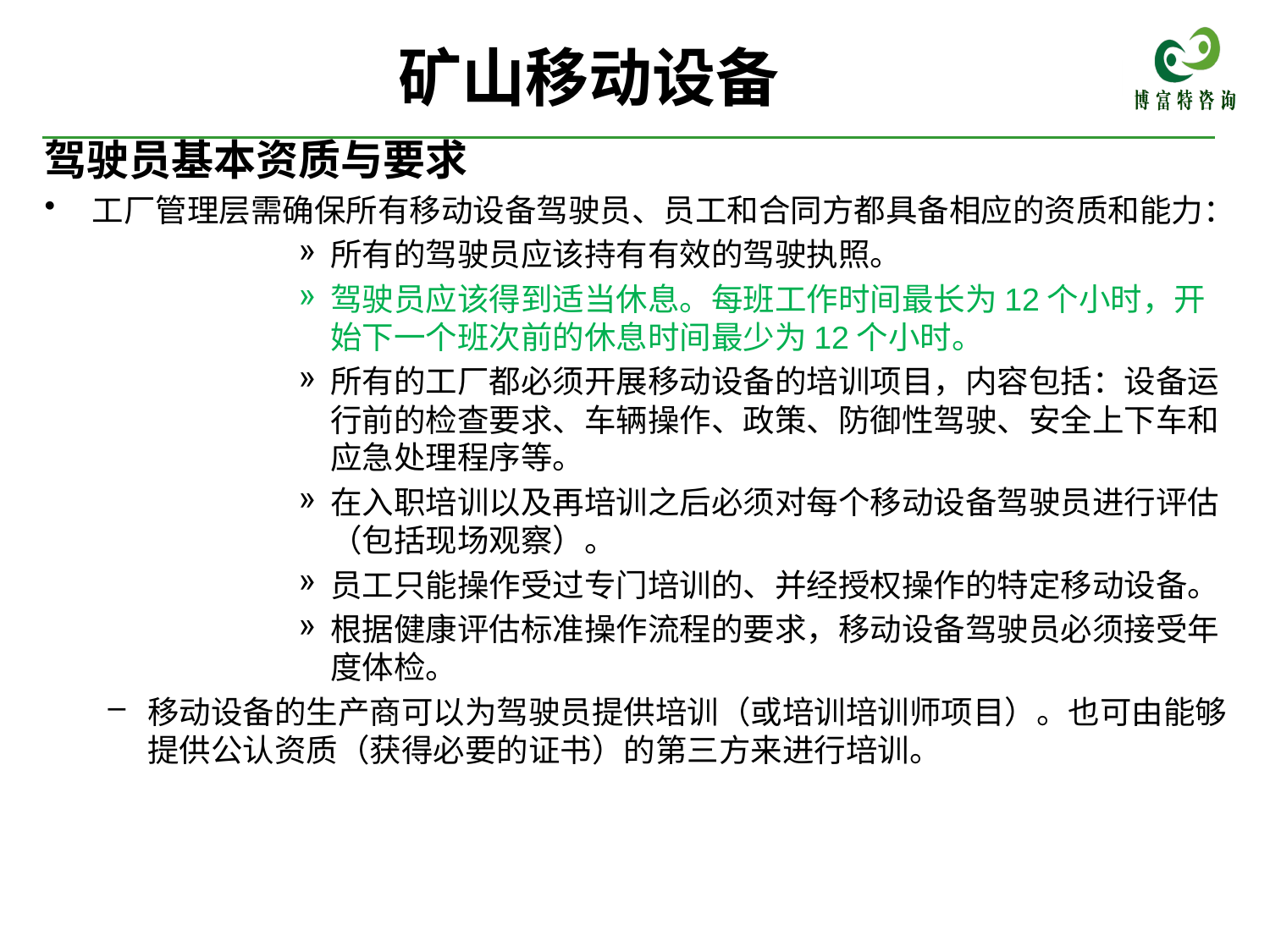

矿山移动设备
驾驶员基本资质与要求
工厂管理层需确保所有移动设备驾驶员、员工和合同方都具备相应的资质和能力：
所有的驾驶员应该持有有效的驾驶执照。
驾驶员应该得到适当休息。每班工作时间最长为12个小时，开始下一个班次前的休息时间最少为12个小时。
所有的工厂都必须开展移动设备的培训项目，内容包括：设备运行前的检查要求、车辆操作、政策、防御性驾驶、安全上下车和应急处理程序等。
在入职培训以及再培训之后必须对每个移动设备驾驶员进行评估（包括现场观察）。
员工只能操作受过专门培训的、并经授权操作的特定移动设备。
根据健康评估标准操作流程的要求，移动设备驾驶员必须接受年度体检。
移动设备的生产商可以为驾驶员提供培训（或培训培训师项目）。也可由能够提供公认资质（获得必要的证书）的第三方来进行培训。

18